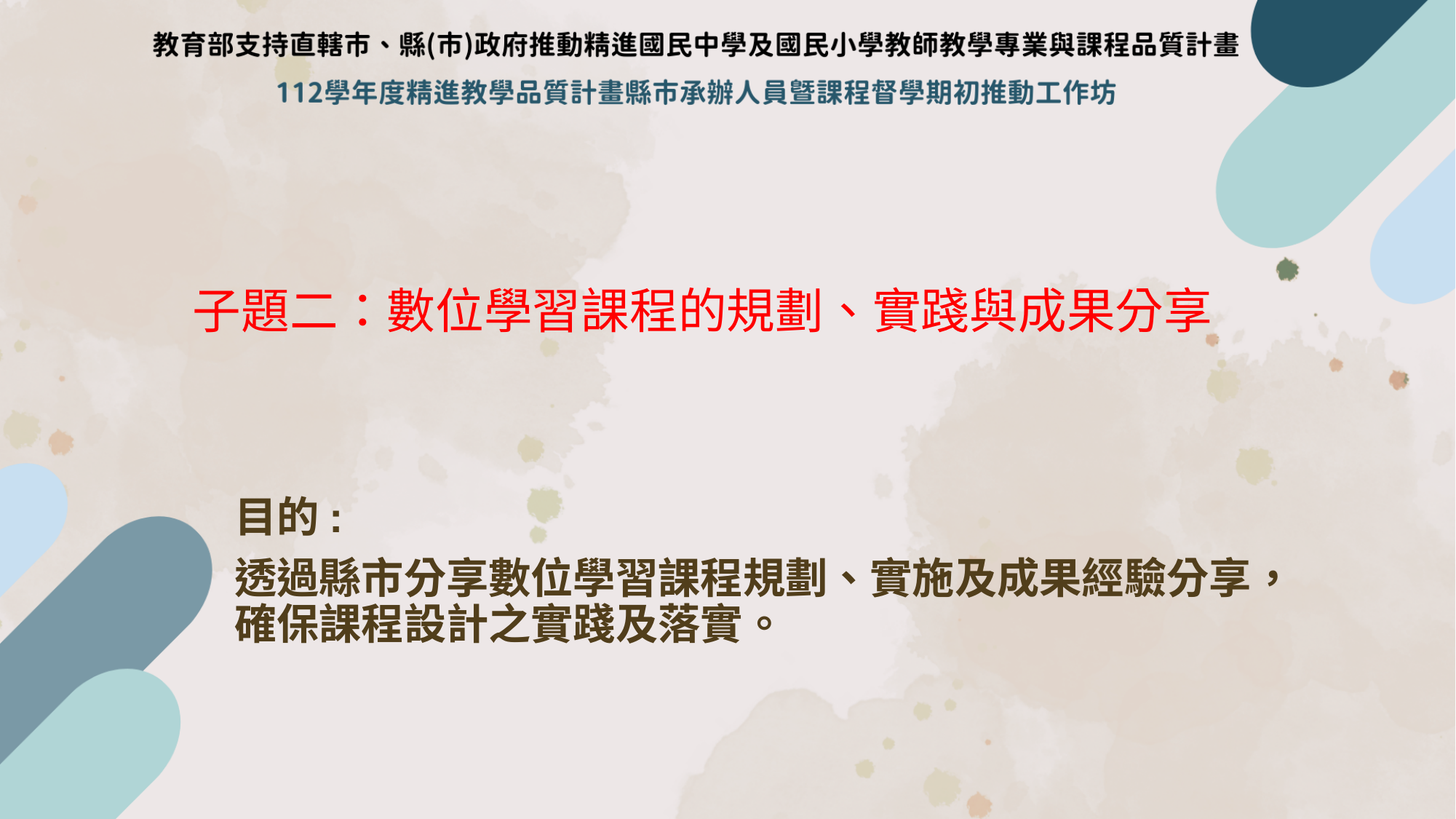

# 子題二：數位學習課程的規劃、實踐與成果分享
目的:
透過縣市分享數位學習課程規劃、實施及成果經驗分享，確保課程設計之實踐及落實。